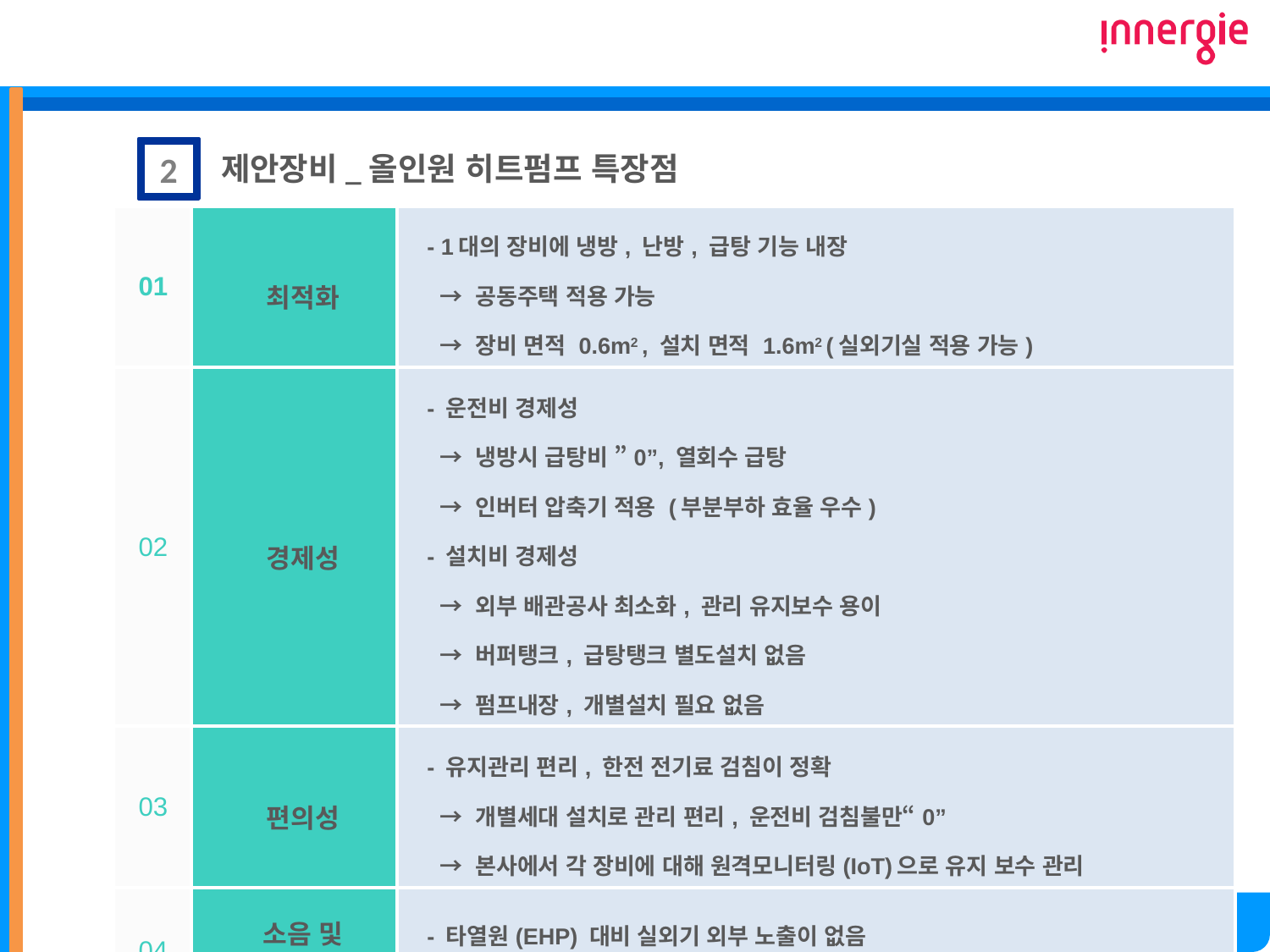

2
제안장비_올인원 히트펌프 특장점
| 01 | 최적화 | - 1대의 장비에 냉방, 난방, 급탕 기능 내장 → 공동주택 적용 가능 → 장비 면적 0.6m2 , 설치 면적 1.6m2 (실외기실 적용 가능) |
| --- | --- | --- |
| 02 | 경제성 | - 운전비 경제성 → 냉방시 급탕비 ”0”, 열회수 급탕 → 인버터 압축기 적용 (부분부하 효율 우수) - 설치비 경제성 → 외부 배관공사 최소화, 관리 유지보수 용이 → 버퍼탱크, 급탕탱크 별도설치 없음 → 펌프내장, 개별설치 필요 없음 |
| 03 | 편의성 | - 유지관리 편리, 한전 전기료 검침이 정확 → 개별세대 설치로 관리 편리, 운전비 검침불만“0” → 본사에서 각 장비에 대해 원격모니터링(IoT)으로 유지 보수 관리 |
| 04 | 소음 및 안정성 | - 타열원(EHP) 대비 실외기 외부 노출이 없음 - 실외기 낙상사고, 실외기 과다 설치에 대한 화재 위험 없음 |

5